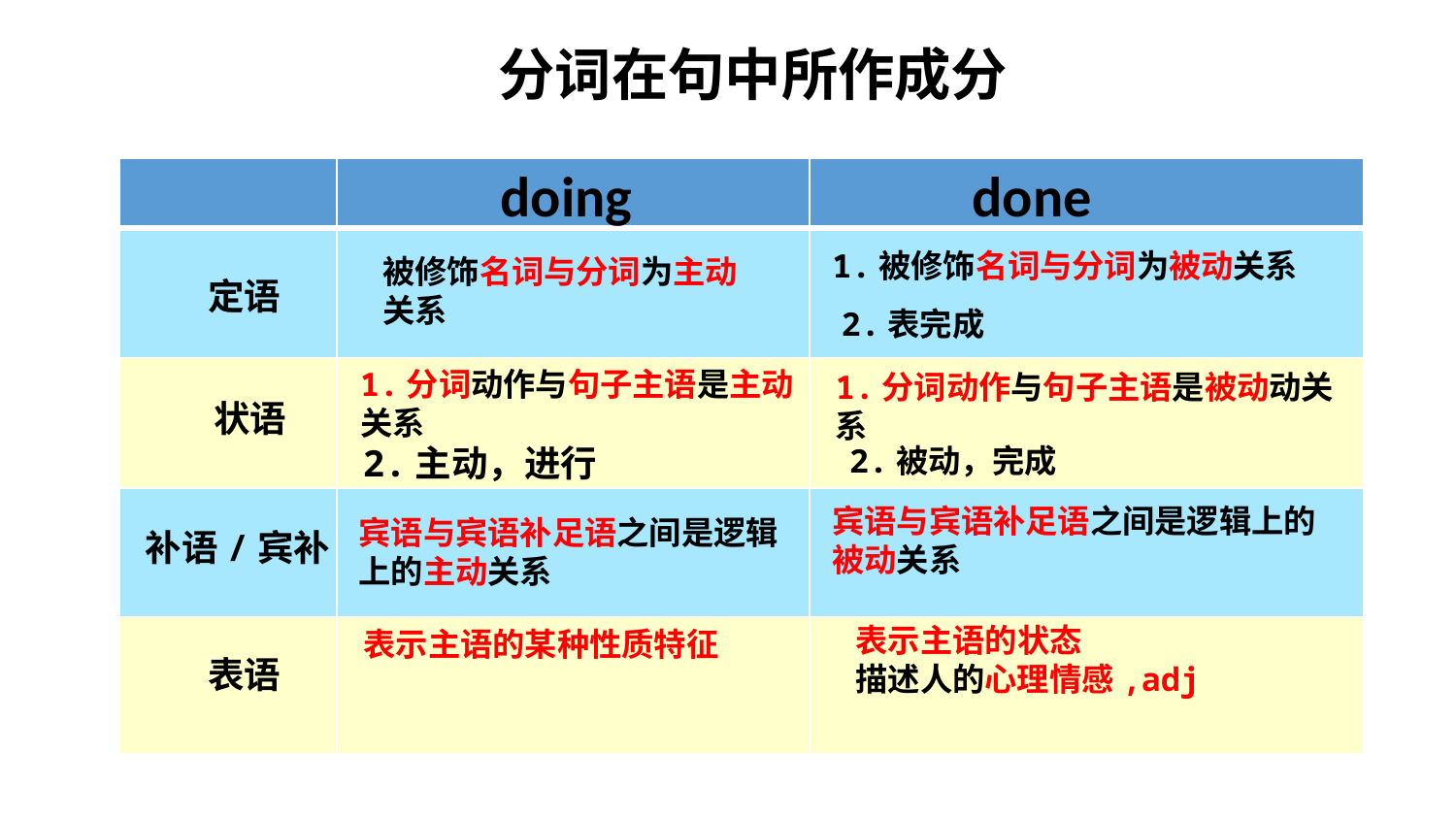

分词在句中所作成分
|  |  |  |
| --- | --- | --- |
|  |  |  |
|  |  |  |
|  |  |  |
|  |  |  |
done
doing
|  |  |  |
| --- | --- | --- |
|  |  |  |
|  |  |  |
|  |  |  |
|  |  |  |

1.被修饰名词与分词为被动关系
被修饰名词与分词为主动关系
定语
2.表完成
1.分词动作与句子主语是主动关系
1.分词动作与句子主语是被动动关系
状语
2.主动，进行
2.被动，完成
宾语与宾语补足语之间是逻辑上的被动关系
宾语与宾语补足语之间是逻辑上的主动关系
补语/宾补
表示主语的状态
描述人的心理情感,adj
表示主语的某种性质特征
表语